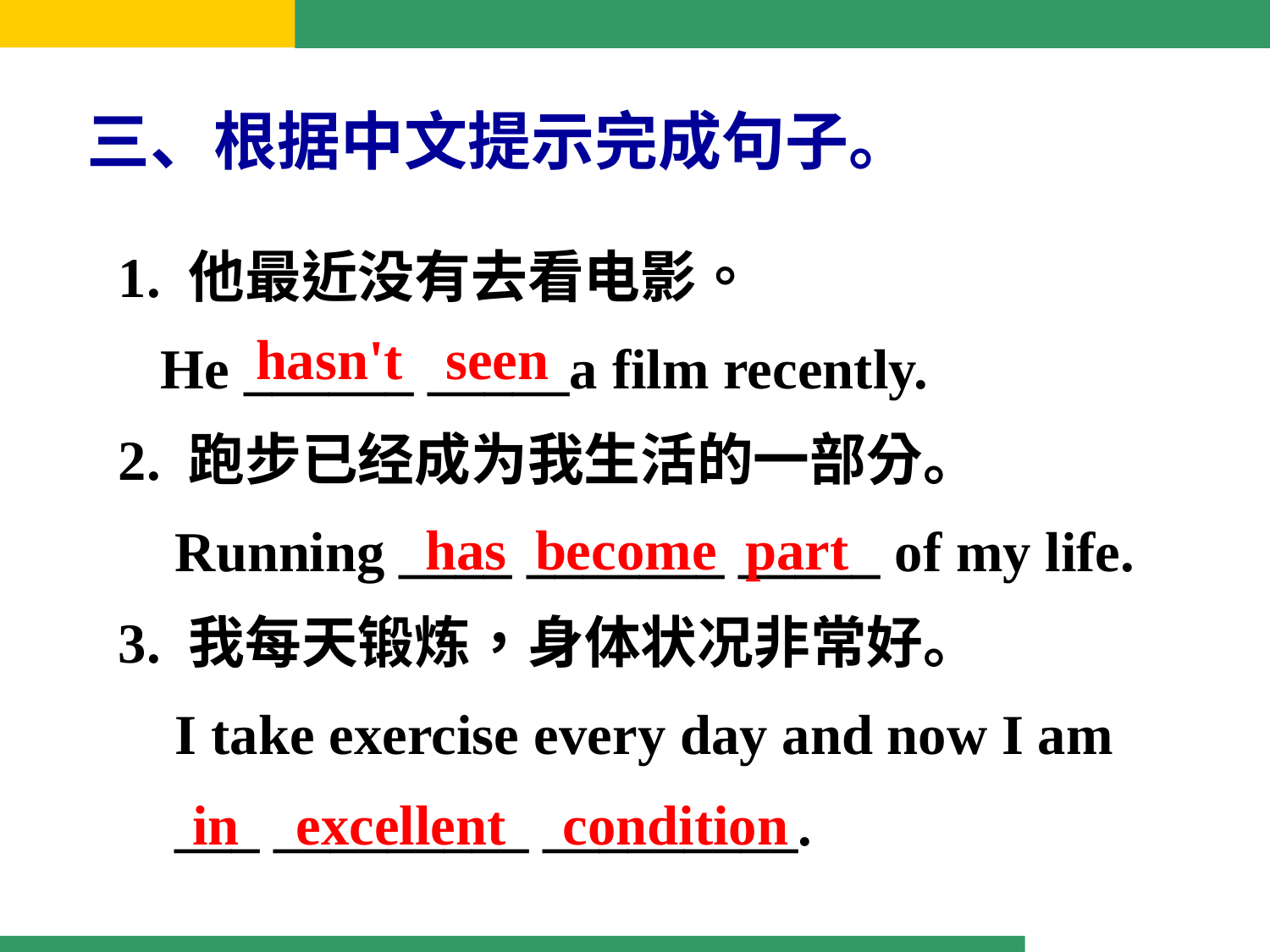

三、根据中文提示完成句子。
1. 他最近没有去看电影。
   He ______ _____a film recently.
2. 跑步已经成为我生活的一部分。
    Running ____ _______ _____ of my life.
3. 我每天锻炼，身体状况非常好。
    I take exercise every day and now I am
    ___ _________ _________.
hasn't   seen
has  become  part
in    excellent    condition